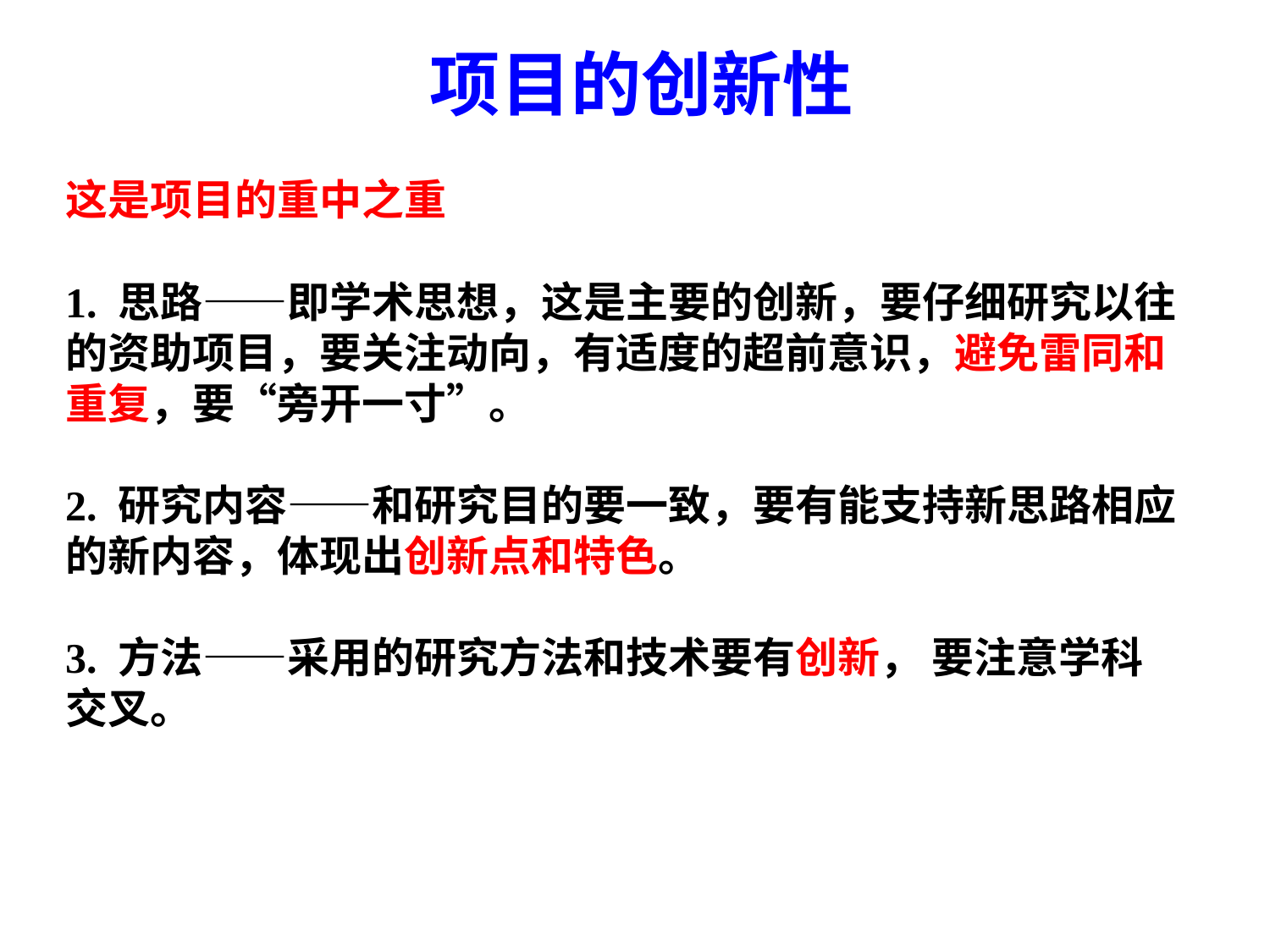

项目的创新性
这是项目的重中之重

1. 思路——即学术思想，这是主要的创新，要仔细研究以往的资助项目，要关注动向，有适度的超前意识，避免雷同和重复，要“旁开一寸”。

2. 研究内容——和研究目的要一致，要有能支持新思路相应的新内容，体现出创新点和特色。

3. 方法——采用的研究方法和技术要有创新， 要注意学科交叉。